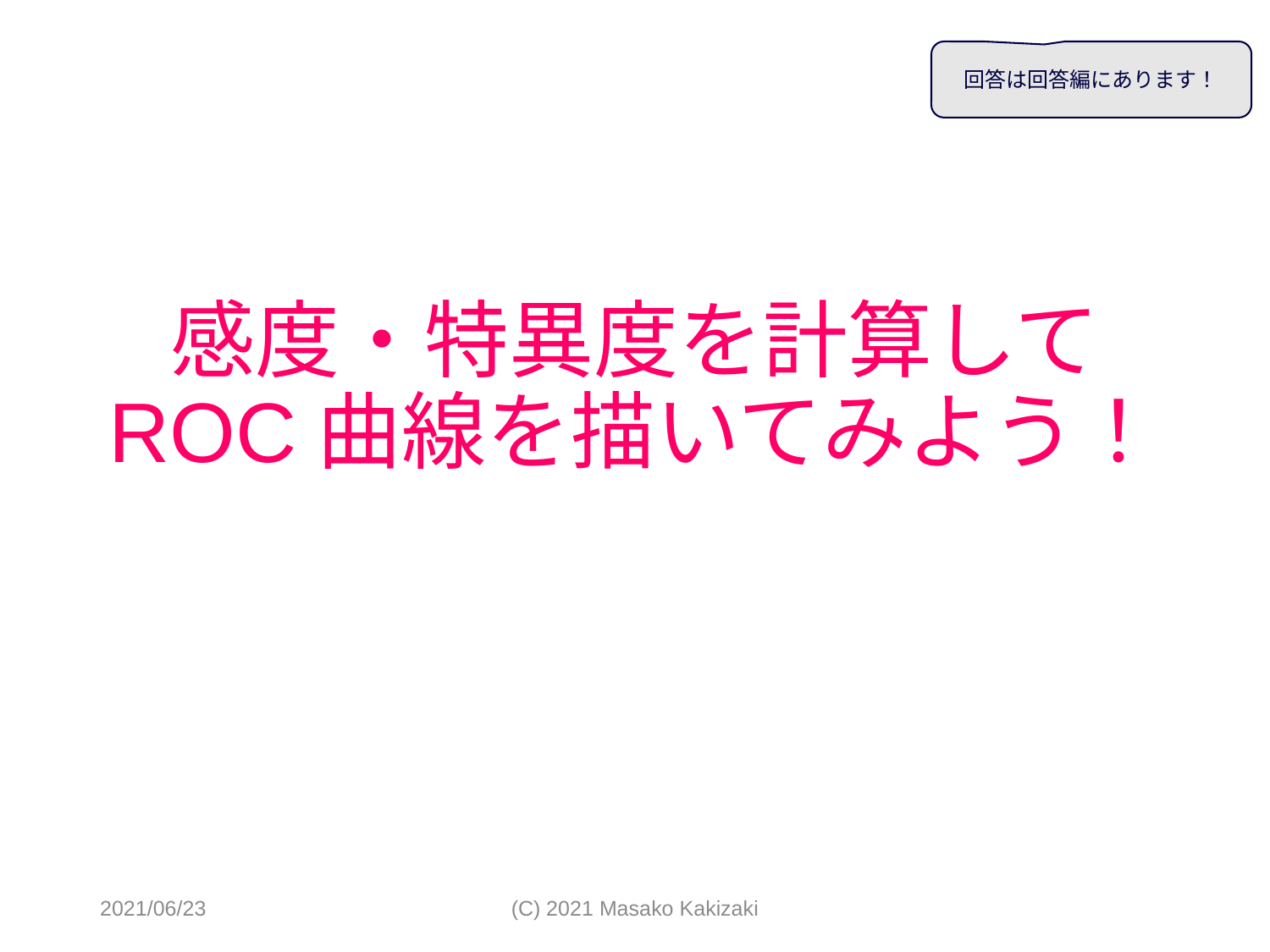

回答は回答編にあります！
# 感度・特異度を計算して ROC曲線を描いてみよう！

2021/06/23
(C) 2021 Masako Kakizaki